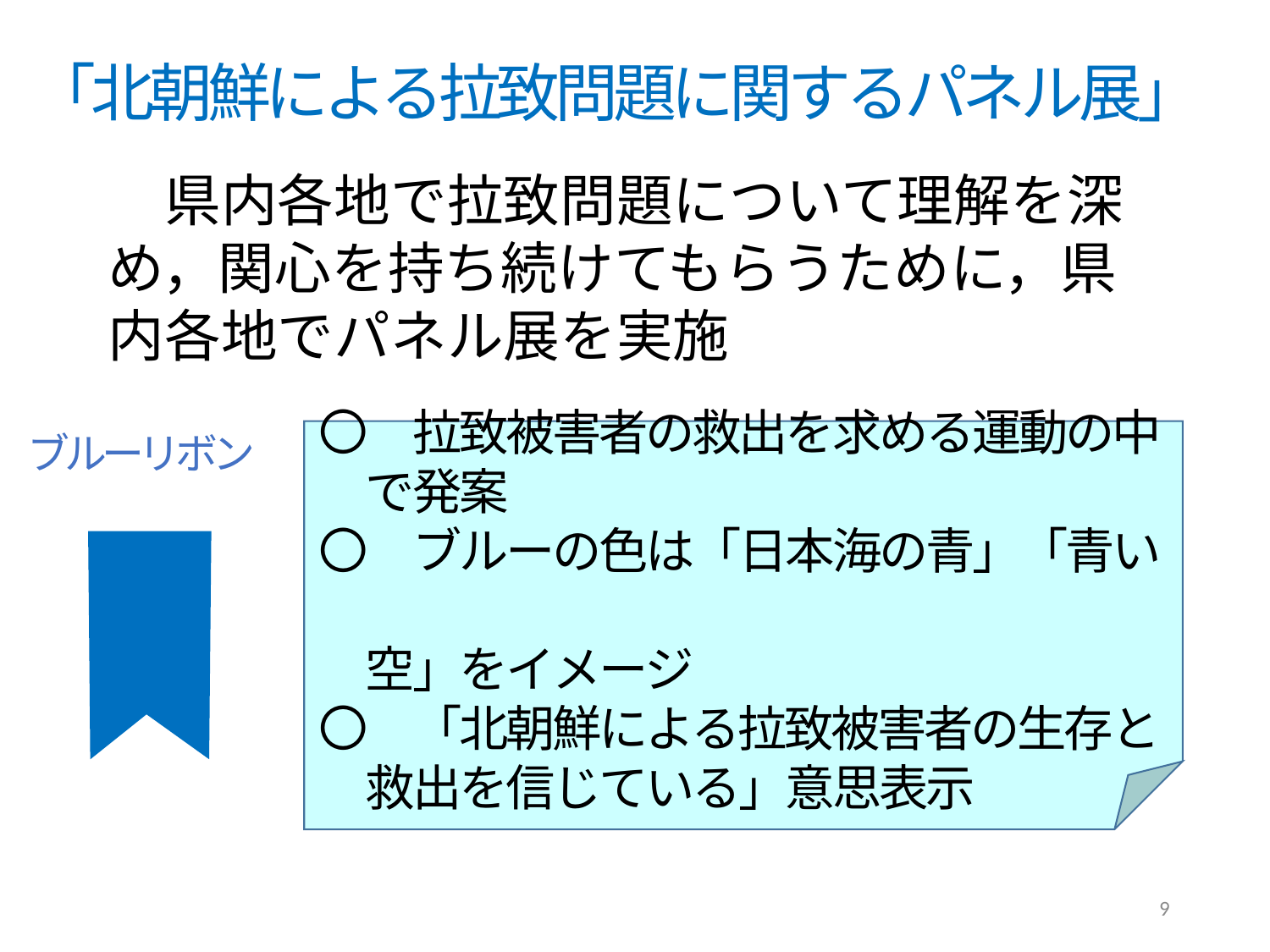

「北朝鮮による拉致問題に関するパネル展」
　県内各地で拉致問題について理解を深め，関心を持ち続けてもらうために，県内各地でパネル展を実施
ブルーリボン
〇　拉致被害者の救出を求める運動の中
　で発案
〇　ブルーの色は「日本海の青」「青い
　空」をイメージ
〇　「北朝鮮による拉致被害者の生存と
　救出を信じている」意思表示

9